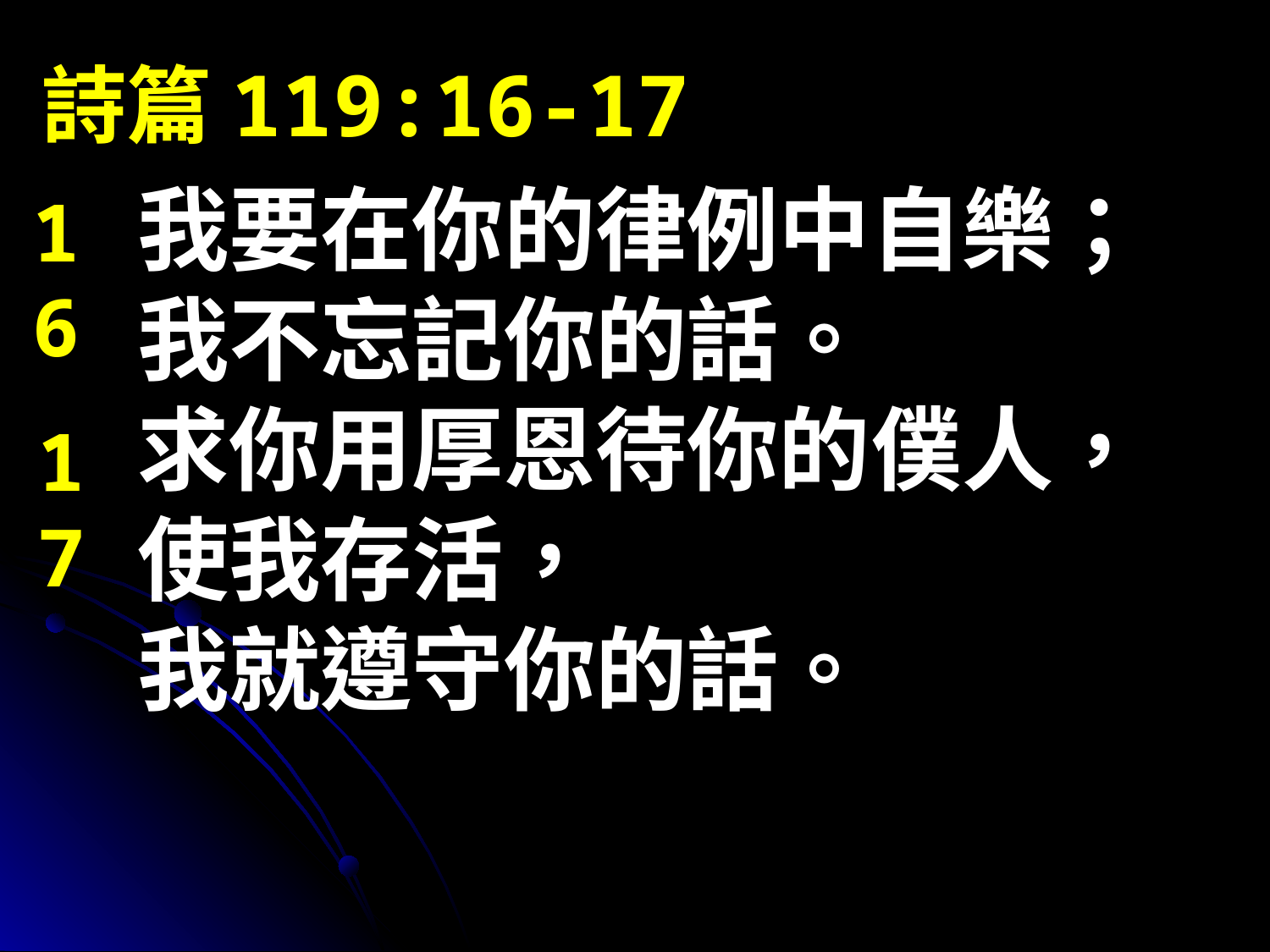

詩篇119:16-17
我要在你的律例中自樂；
我不忘記你的話。
求你用厚恩待你的僕人，
使我存活，
我就遵守你的話。
16
17